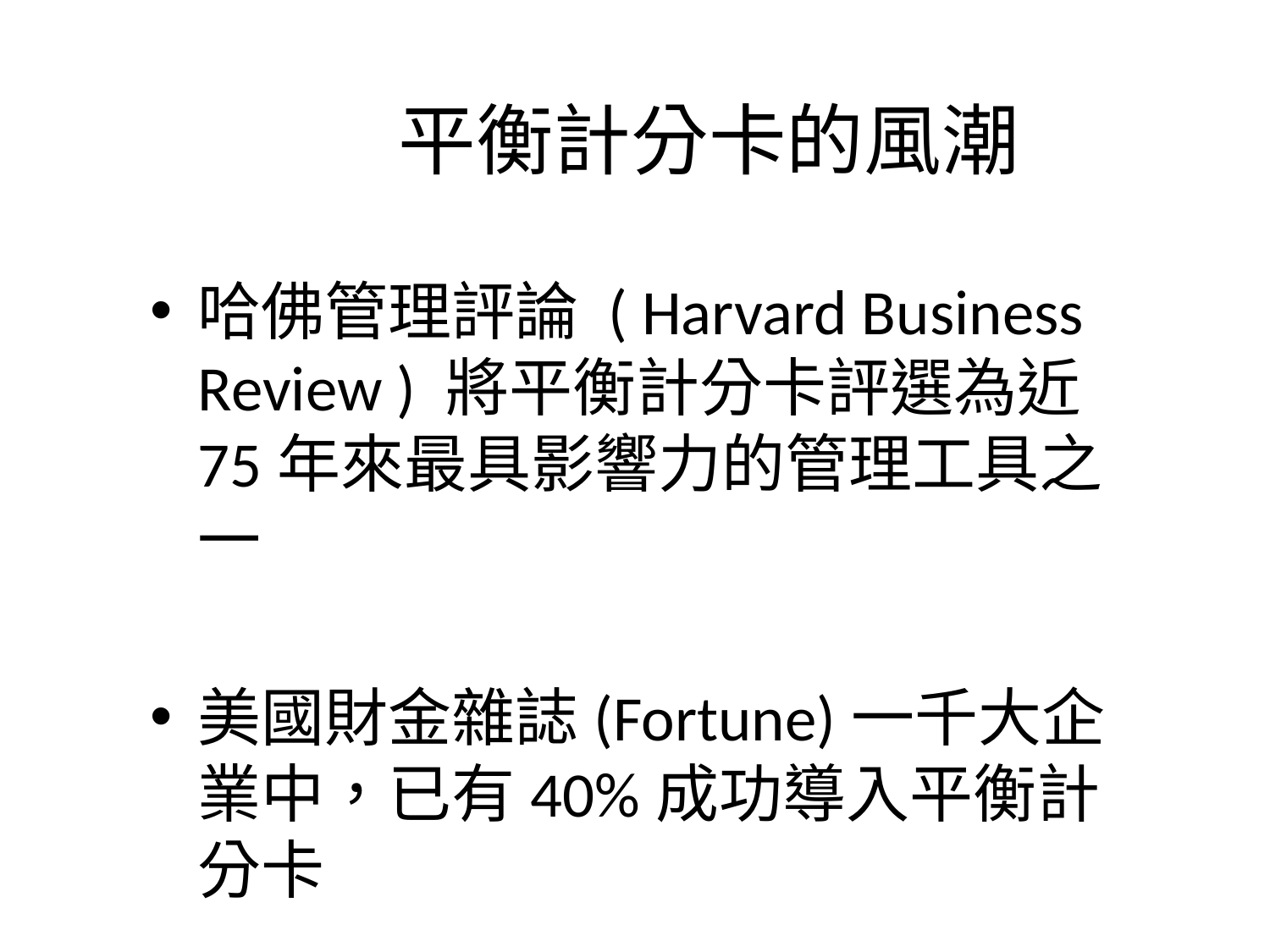

# 平衡計分卡的風潮
哈佛管理評論 ( Harvard Business Review ) 將平衡計分卡評選為近75年來最具影響力的管理工具之一

美國財金雜誌(Fortune)一千大企業中，已有40%成功導入平衡計分卡